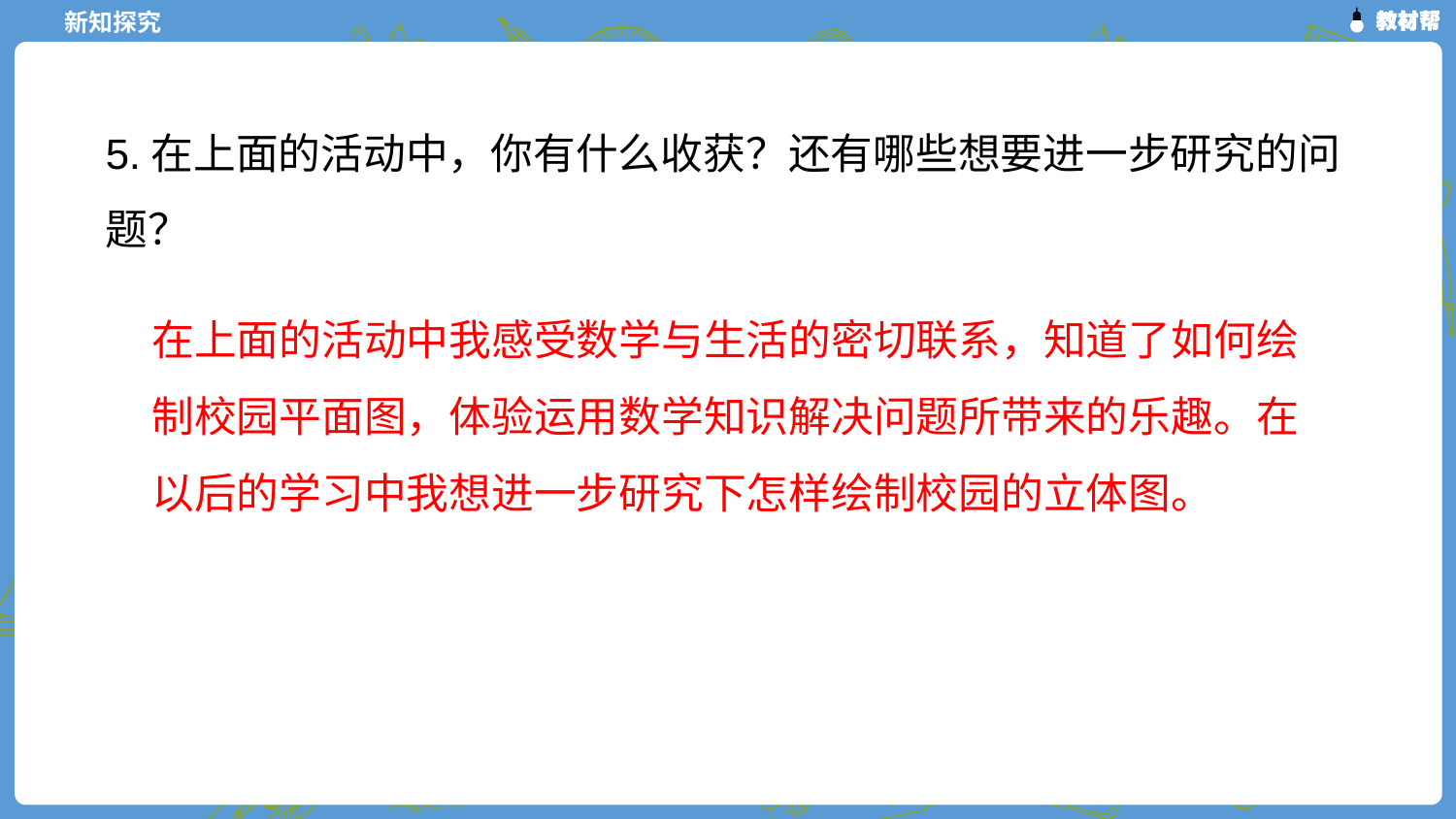

5.在上面的活动中，你有什么收获？还有哪些想要进一步研究的问题？
在上面的活动中我感受数学与生活的密切联系，知道了如何绘制校园平面图，体验运用数学知识解决问题所带来的乐趣。在以后的学习中我想进一步研究下怎样绘制校园的立体图。